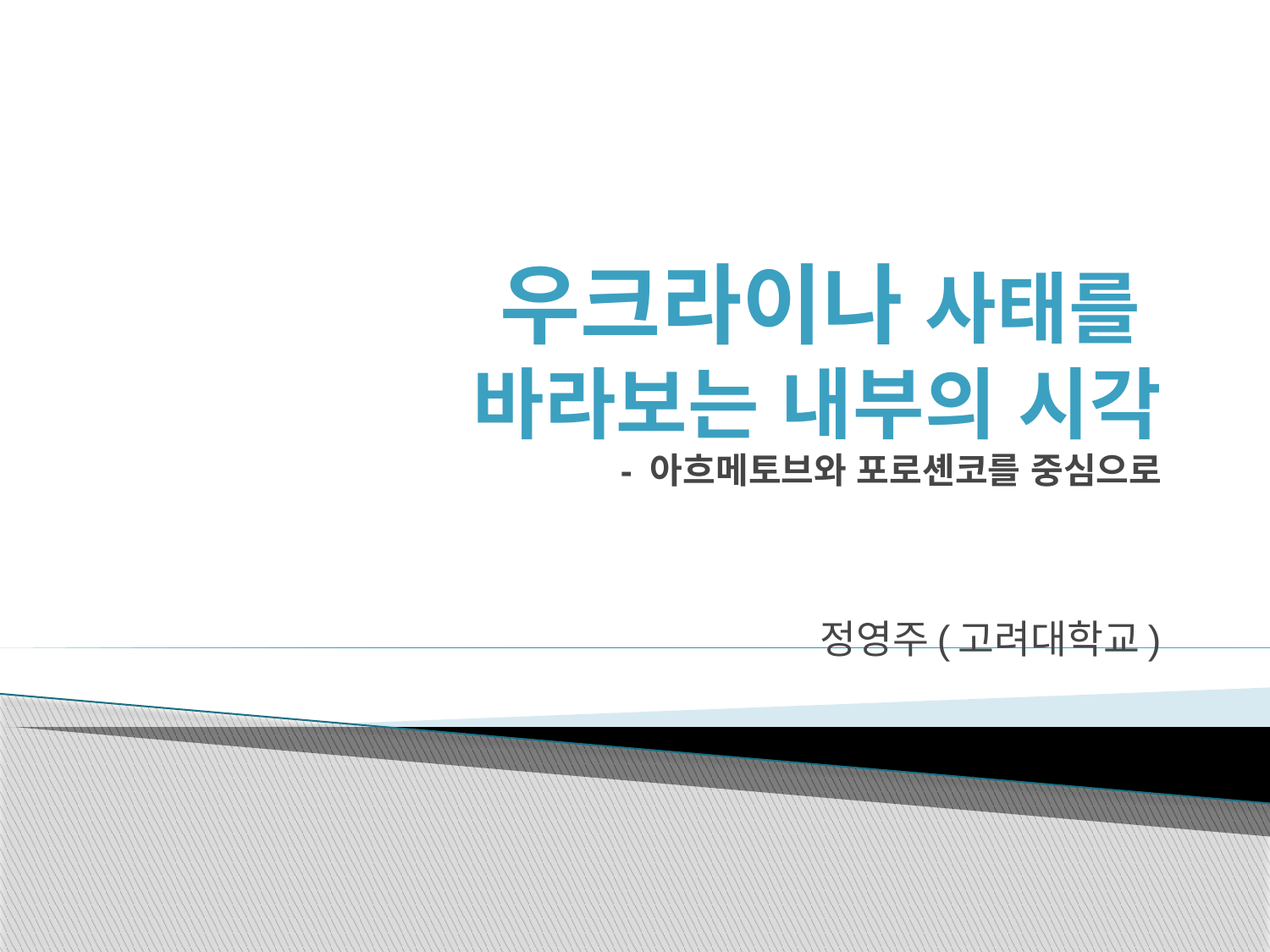

# 우크라이나 사태를 바라보는 내부의 시각 - 아흐메토브와 포로셴코를 중심으로

정영주(고려대학교)